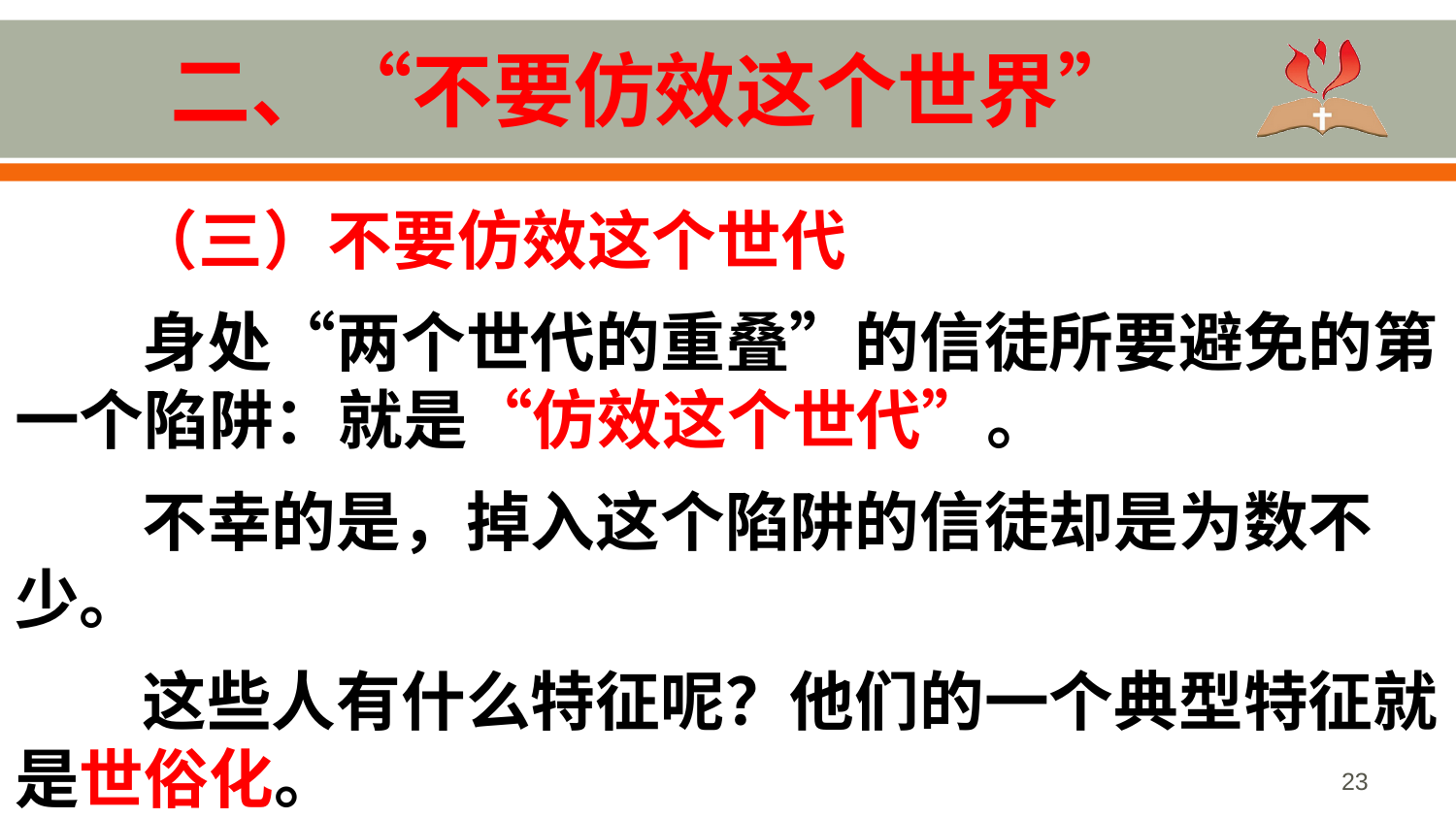

# 二、“不要仿效这个世界”
       （三）不要仿效这个世代
身处“两个世代的重叠”的信徒所要避免的第一个陷阱：就是“仿效这个世代”。
不幸的是，掉入这个陷阱的信徒却是为数不少。
这些人有什么特征呢？他们的一个典型特征就是世俗化。

23